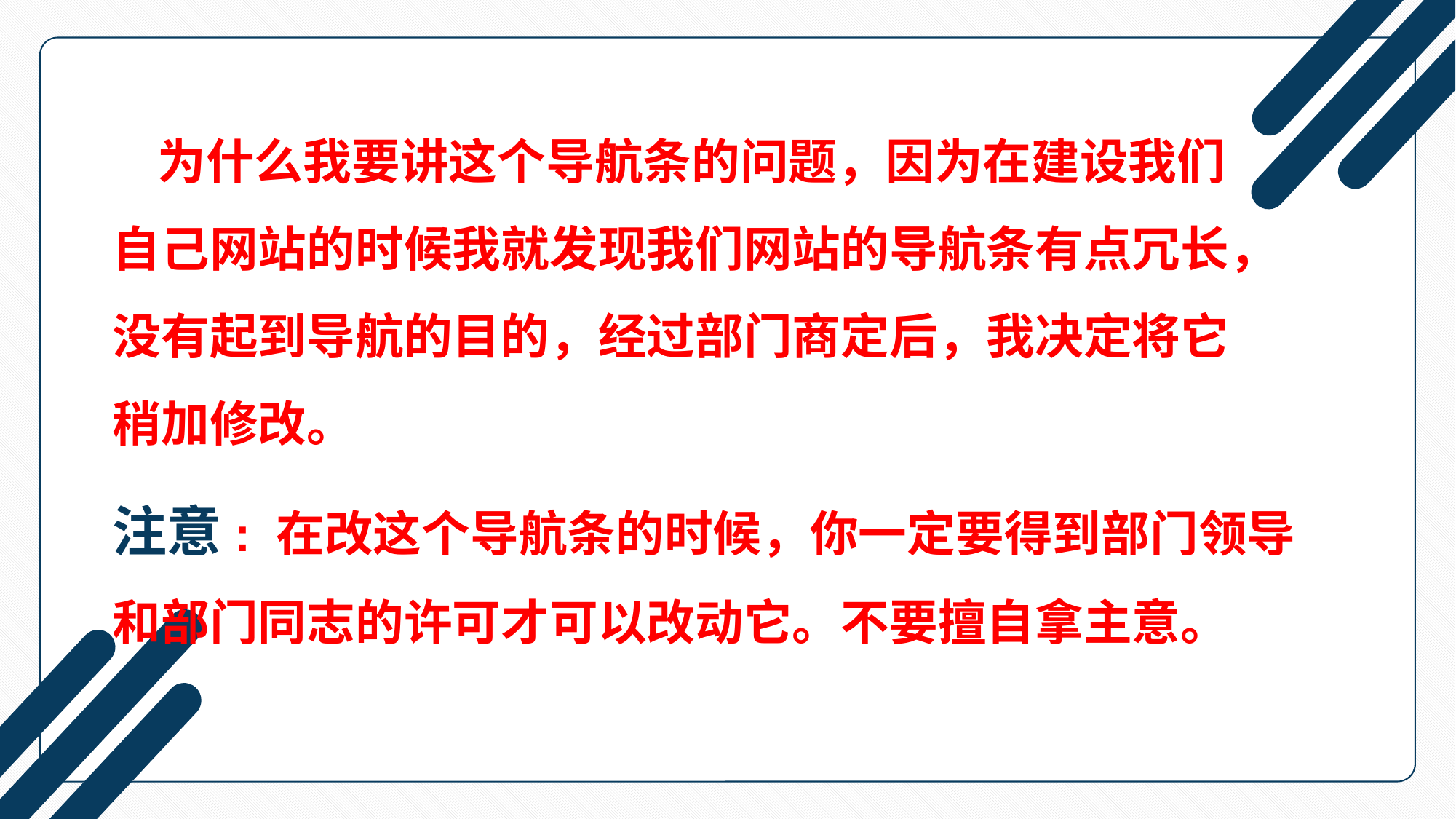

为什么我要讲这个导航条的问题，因为在建设我们
自己网站的时候我就发现我们网站的导航条有点冗长，
没有起到导航的目的，经过部门商定后，我决定将它
稍加修改。

注意: 在改这个导航条的时候，你一定要得到部门领导
和部门同志的许可才可以改动它。不要擅自拿主意。